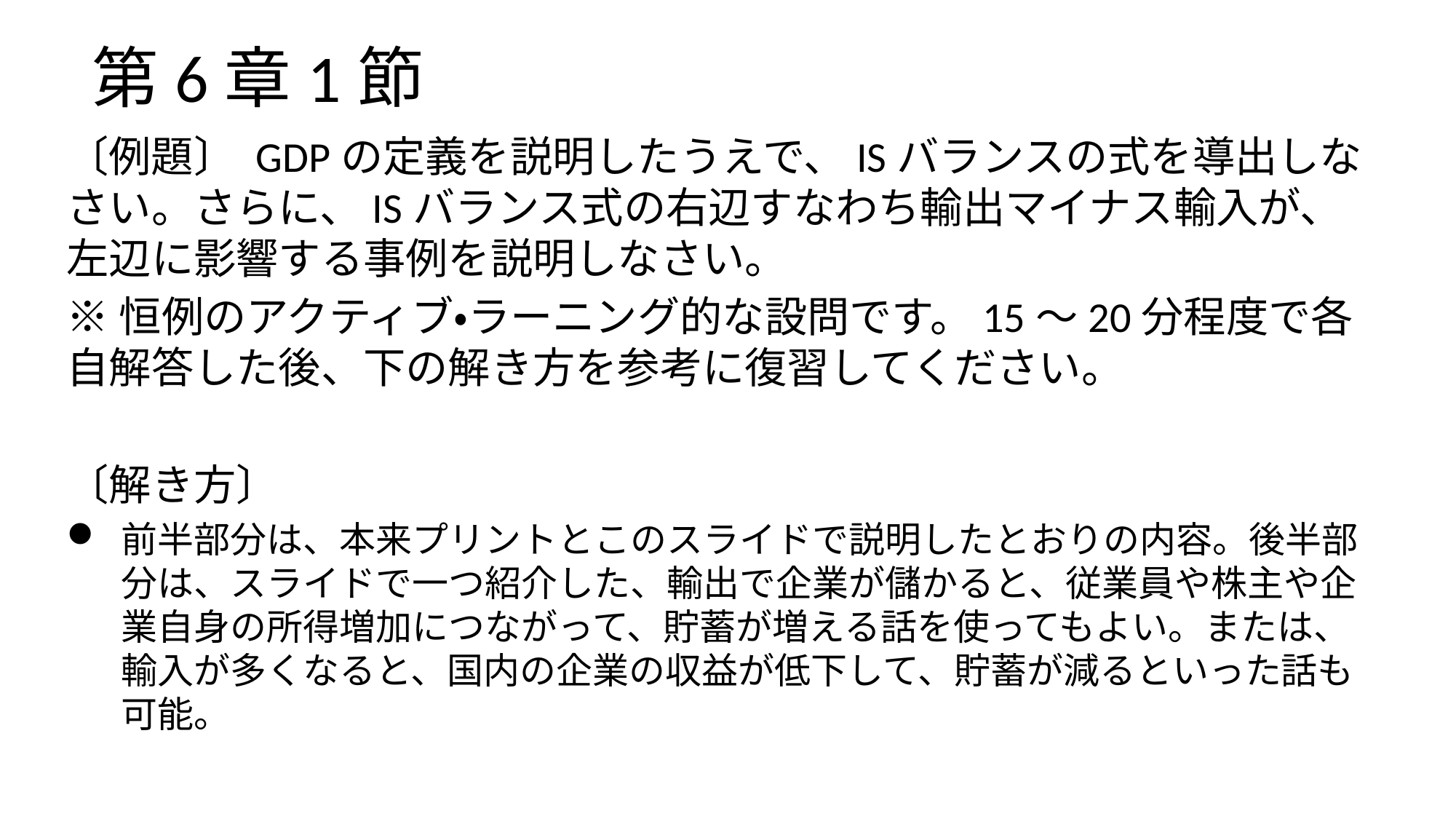

# 第6章1節
〔例題〕 GDPの定義を説明したうえで、ISバランスの式を導出しなさい。さらに、ISバランス式の右辺すなわち輸出マイナス輸入が、左辺に影響する事例を説明しなさい。
※恒例のアクティブ・ラーニング的な設問です。15～20分程度で各自解答した後、下の解き方を参考に復習してください。

〔解き方〕
前半部分は、本来プリントとこのスライドで説明したとおりの内容。後半部分は、スライドで一つ紹介した、輸出で企業が儲かると、従業員や株主や企業自身の所得増加につながって、貯蓄が増える話を使ってもよい。または、輸入が多くなると、国内の企業の収益が低下して、貯蓄が減るといった話も可能。